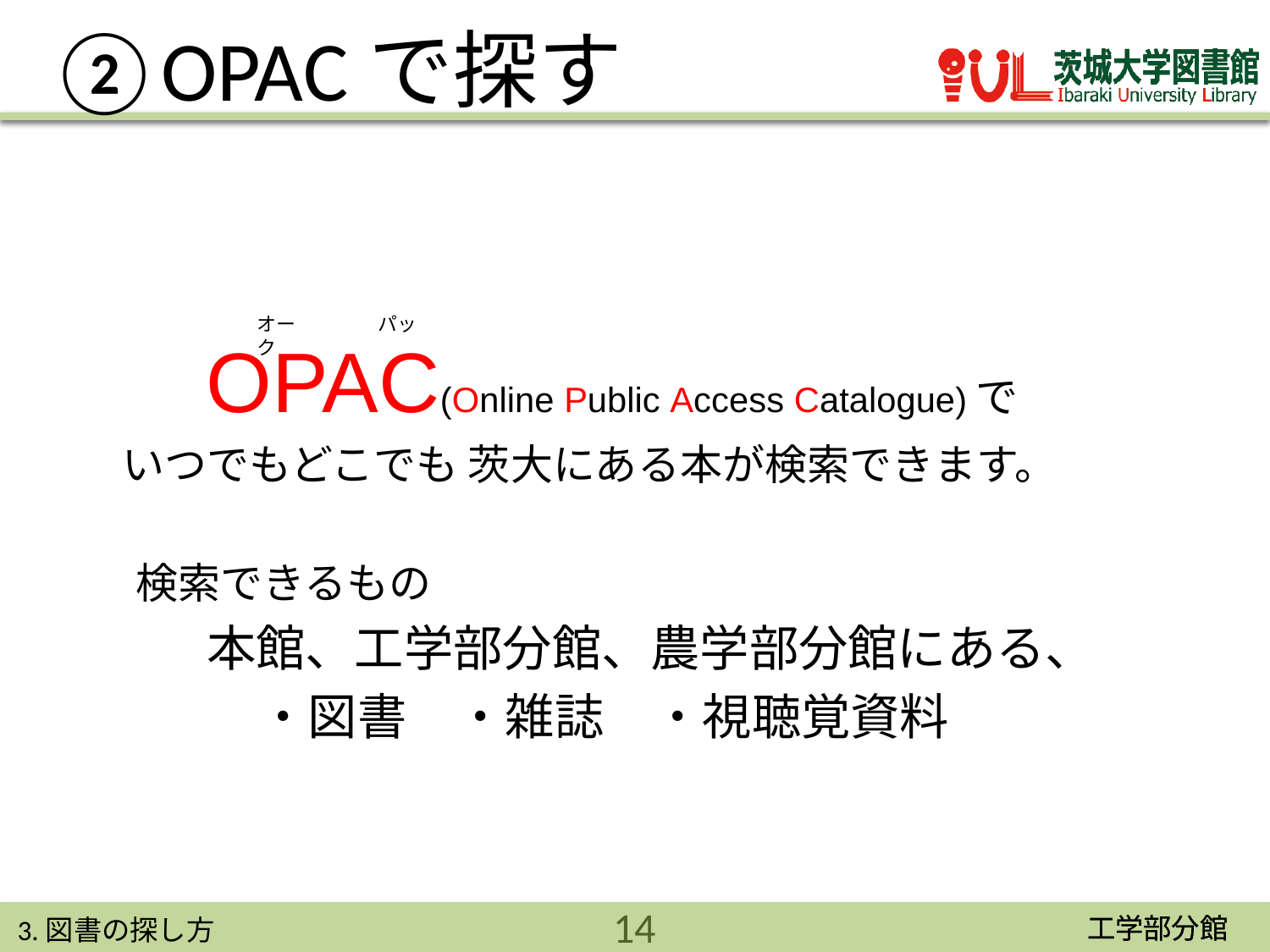

# ②OPACで探す
　　OPAC(Online Public Access Catalogue)で
　いつでもどこでも 茨大にある本が検索できます。

　　検索できるもの
　　　本館、工学部分館、農学部分館にある、
　　　　 ・図書　・雑誌　・視聴覚資料
オー　　　　 パック
14
3.図書の探し方